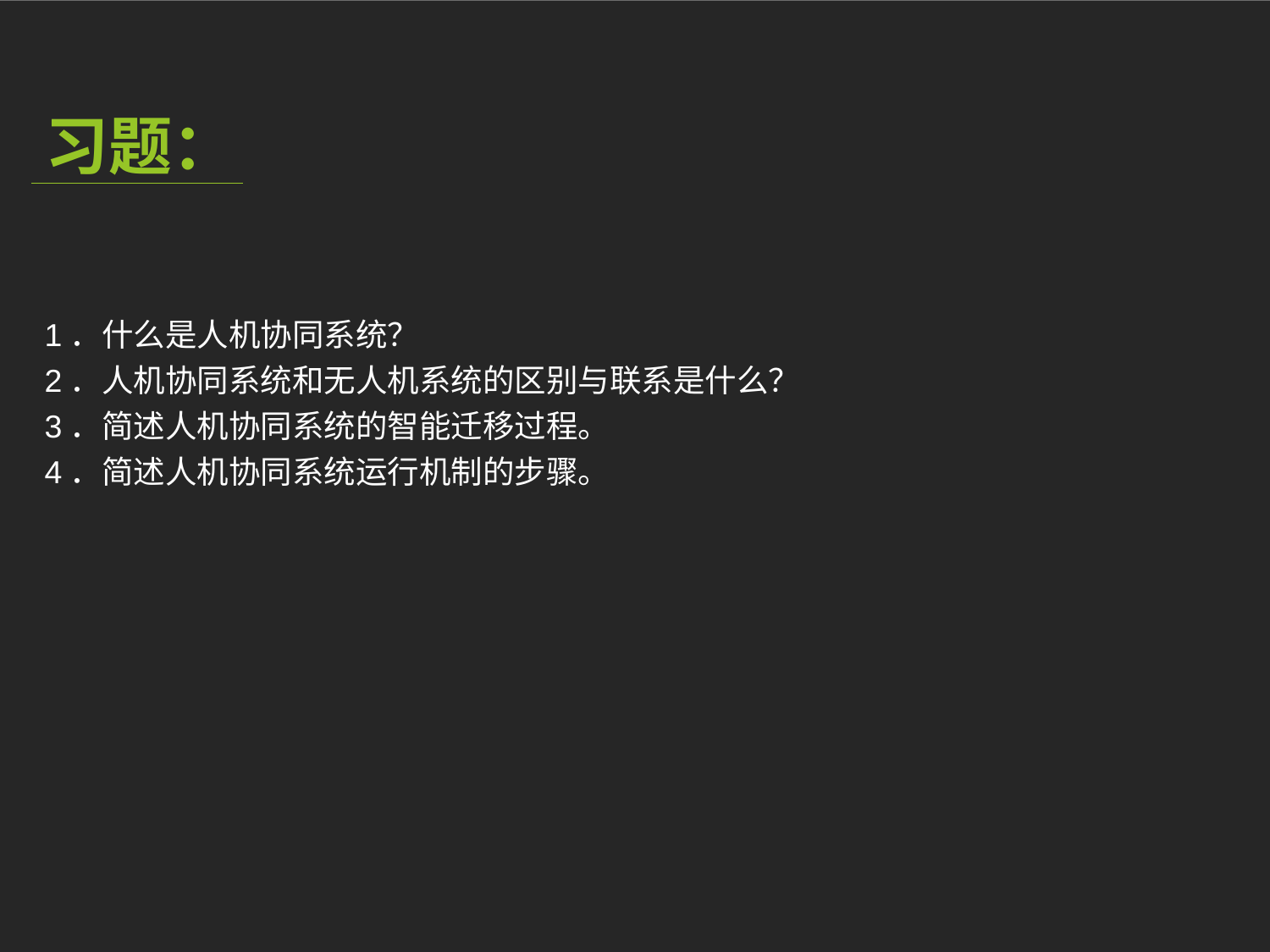

习题：
1．什么是人机协同系统？
2．人机协同系统和无人机系统的区别与联系是什么？
3．简述人机协同系统的智能迁移过程。
4．简述人机协同系统运行机制的步骤。